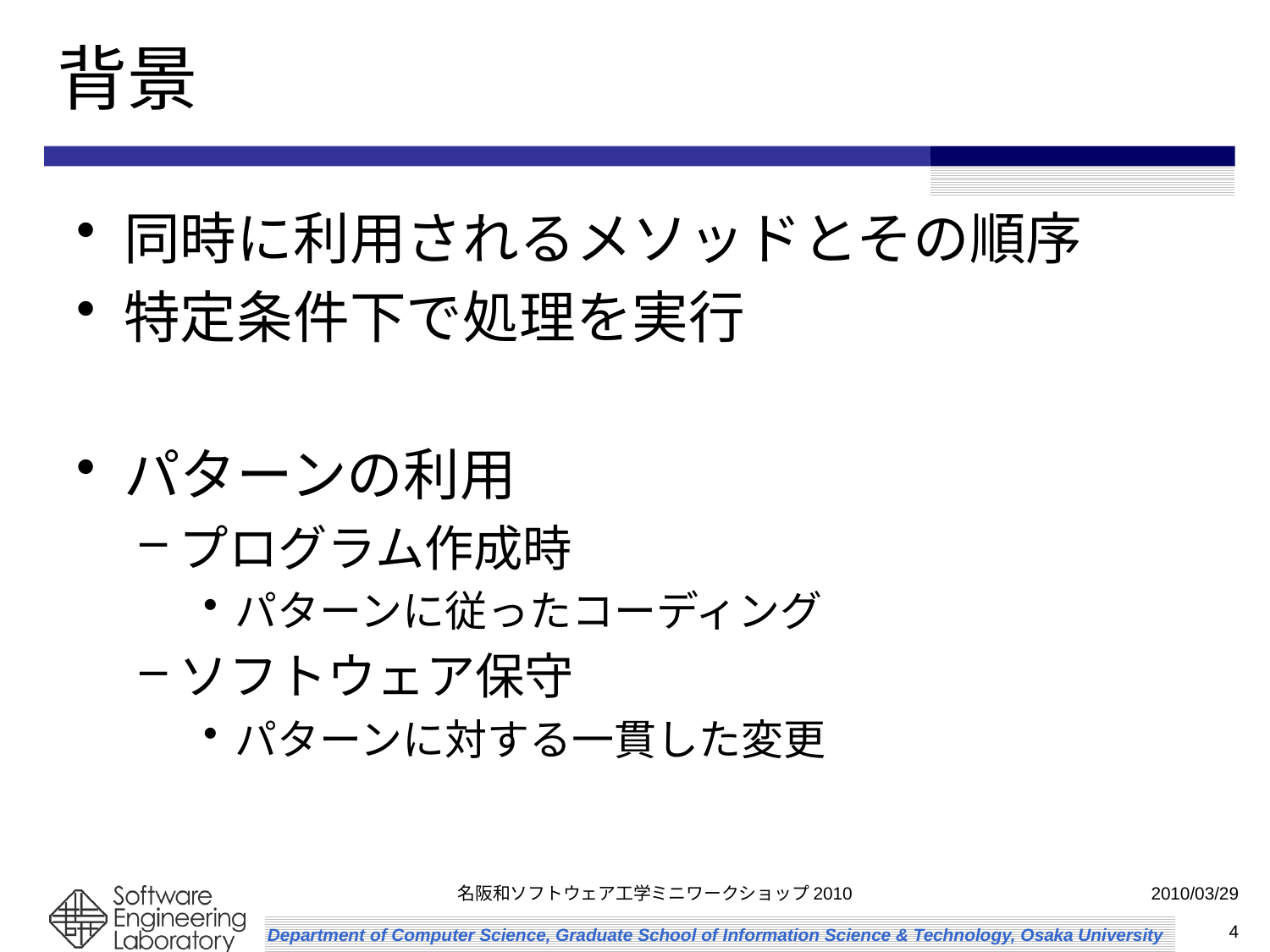

# 背景
同時に利用されるメソッドとその順序
特定条件下で処理を実行

パターンの利用
プログラム作成時
パターンに従ったコーディング
ソフトウェア保守
パターンに対する一貫した変更
名阪和ソフトウェア工学ミニワークショップ2010
2010/03/29
4